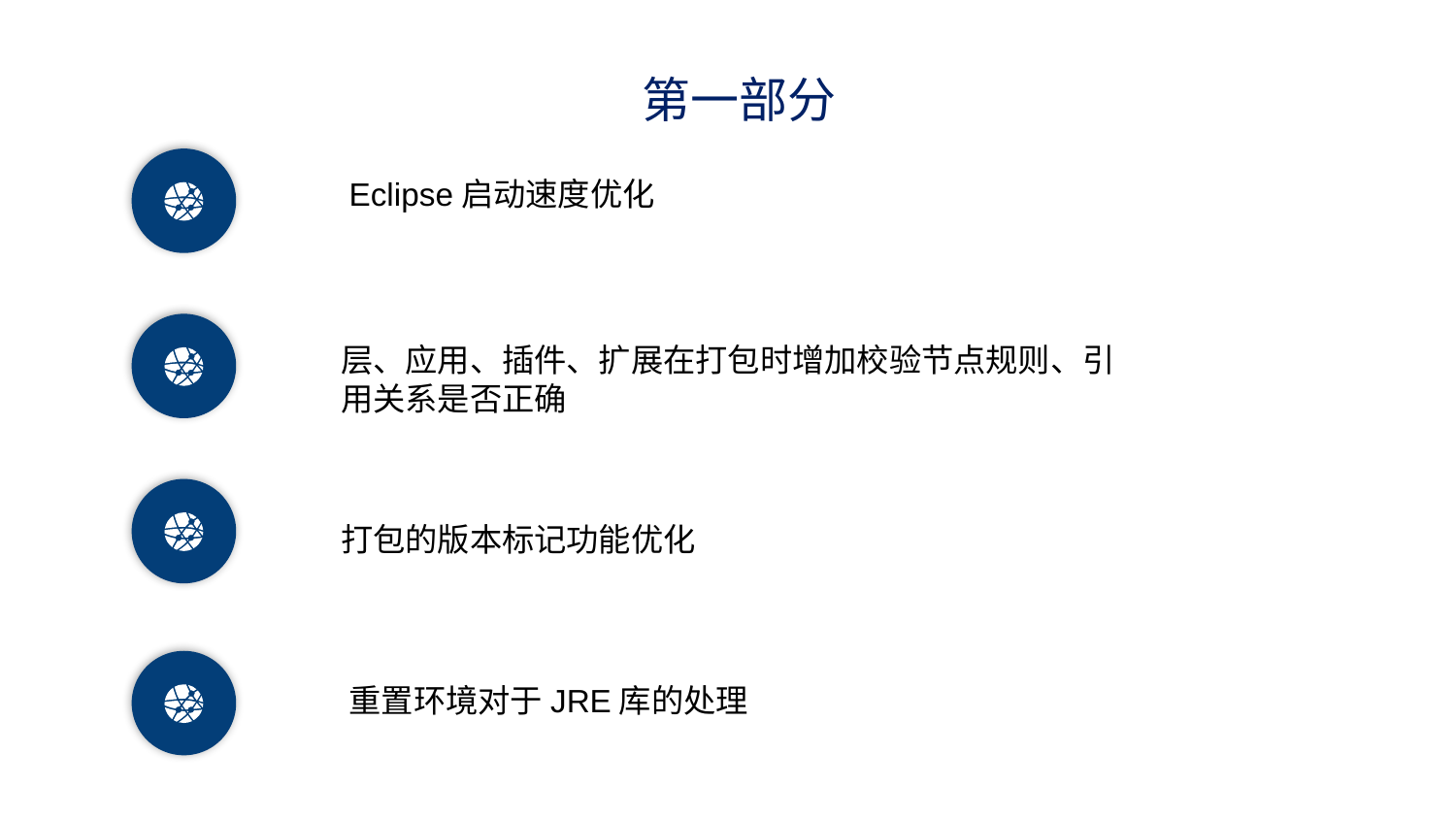

第一部分

Eclipse启动速度优化

层、应用、插件、扩展在打包时增加校验节点规则、引用关系是否正确

打包的版本标记功能优化

重置环境对于JRE库的处理